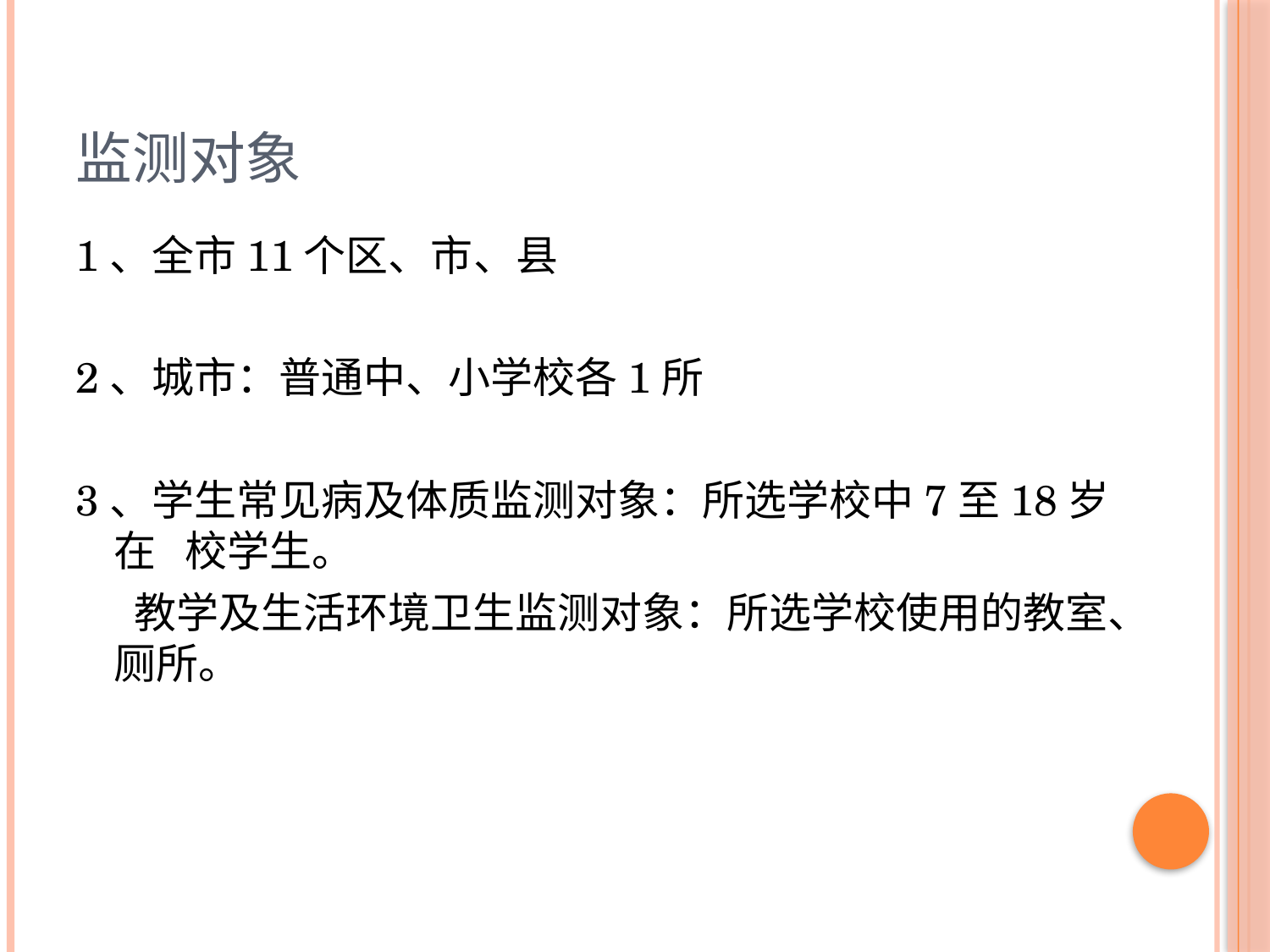

# 监测对象
1、全市11个区、市、县

2、城市：普通中、小学校各1所

3、学生常见病及体质监测对象：所选学校中7至18岁在   校学生。
     教学及生活环境卫生监测对象：所选学校使用的教室、厕所。